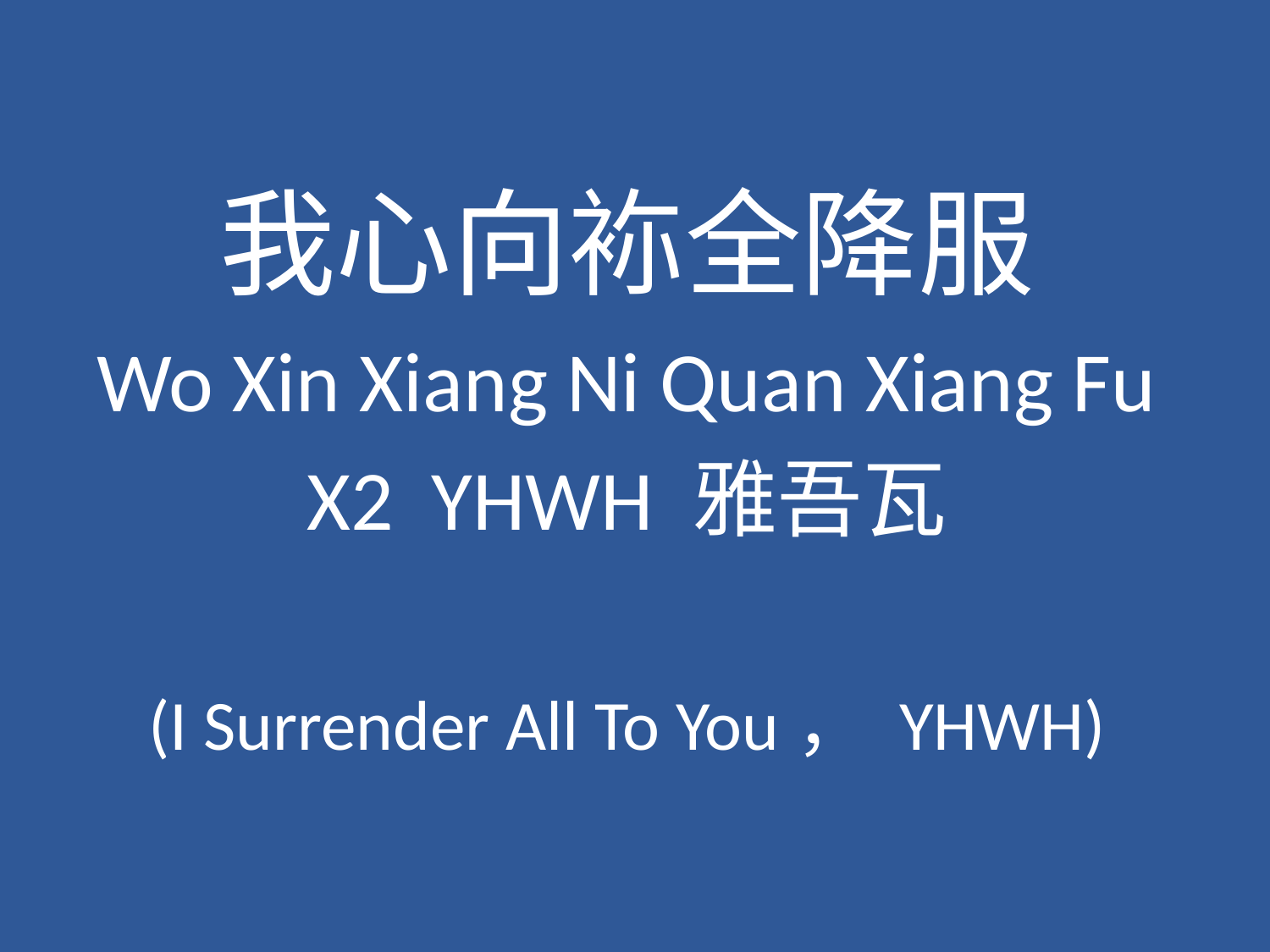

我心向袮全降服
Wo Xin Xiang Ni Quan Xiang Fu
X2  YHWH 雅吾瓦

(I Surrender All To You， YHWH)